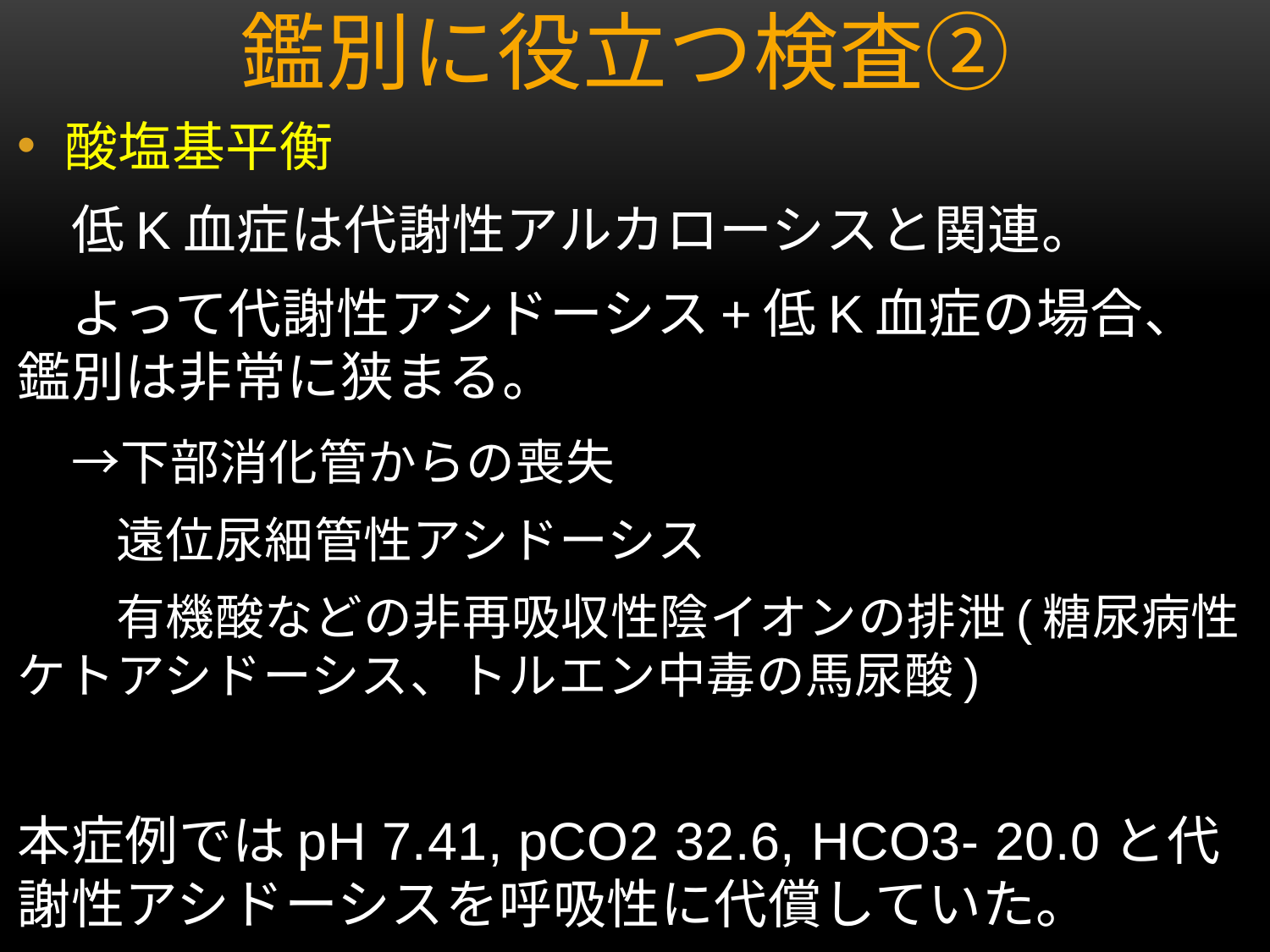

# 鑑別に役立つ検査②
酸塩基平衡
　低K血症は代謝性アルカローシスと関連。
　よって代謝性アシドーシス+低K血症の場合、鑑別は非常に狭まる。
　→下部消化管からの喪失
　　遠位尿細管性アシドーシス
　　有機酸などの非再吸収性陰イオンの排泄(糖尿病性ケトアシドーシス、トルエン中毒の馬尿酸)

本症例ではpH 7.41, pCO2 32.6, HCO3- 20.0と代謝性アシドーシスを呼吸性に代償していた。